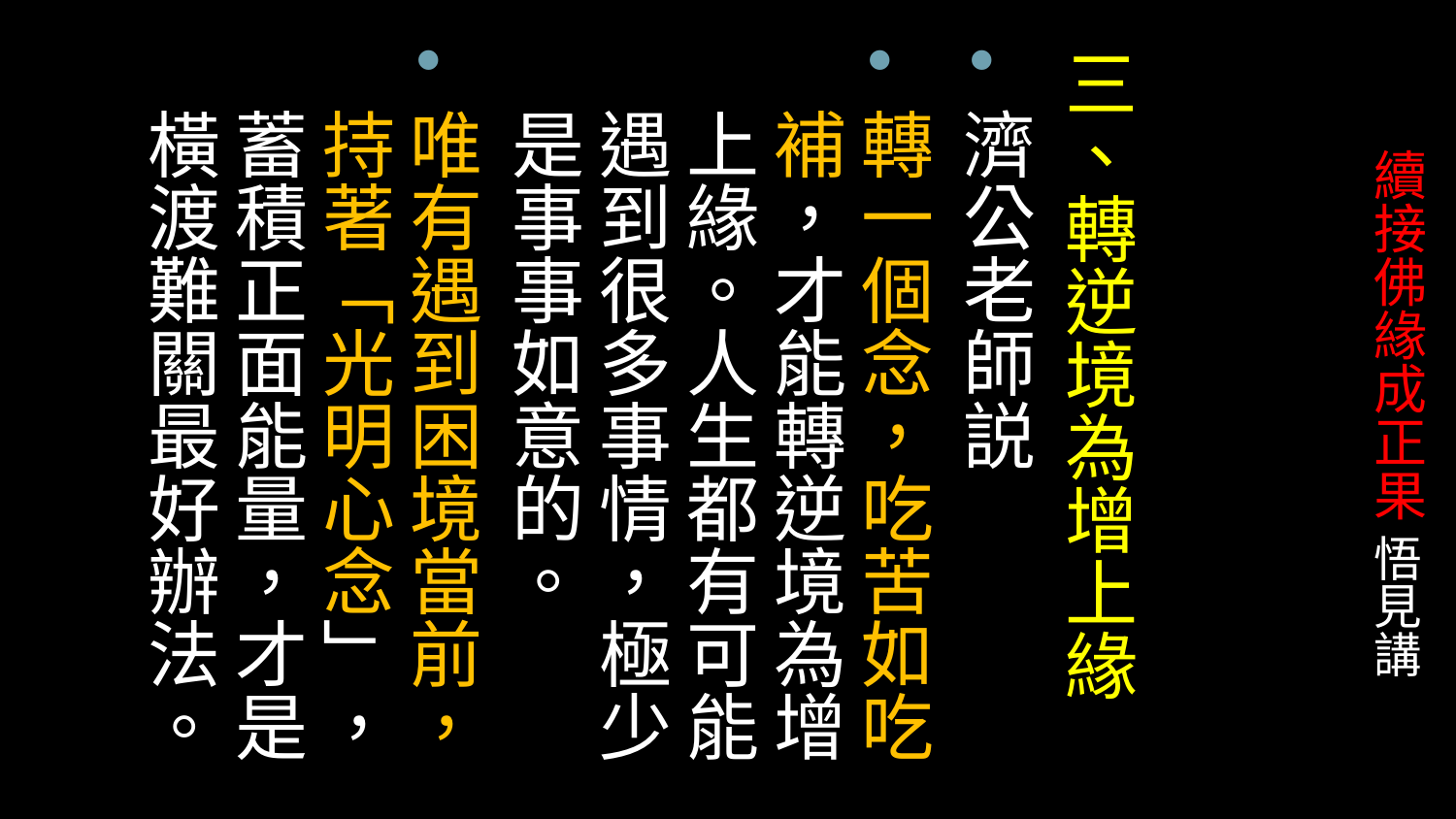

三、轉逆境為增上緣
濟公老師説
轉一個念，吃苦如吃補，才能轉逆境為增上緣。人生都有可能遇到很多事情，極少是事事如意的。
唯有遇到困境當前，持著「光明心念」，蓄積正面能量，才是橫渡難關最好辦法。

# 續接佛緣成正果 悟見講